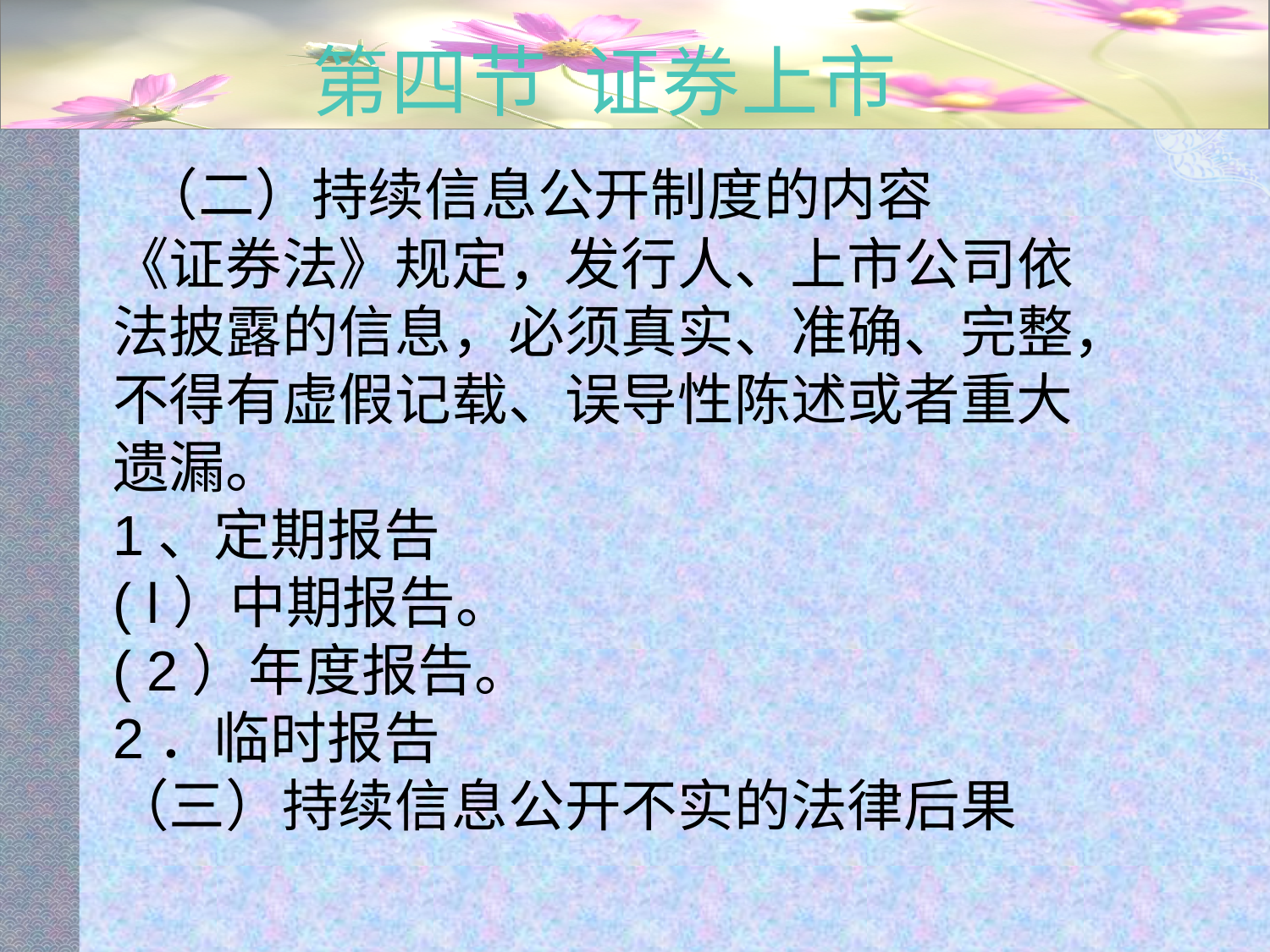

# 第四节  证券上市
 （二）持续信息公开制度的内容
《证券法》规定，发行人、上市公司依法披露的信息，必须真实、准确、完整，不得有虚假记载、误导性陈述或者重大遗漏。
1、定期报告
( l）中期报告。
( 2）年度报告。
2．临时报告
（三）持续信息公开不实的法律后果